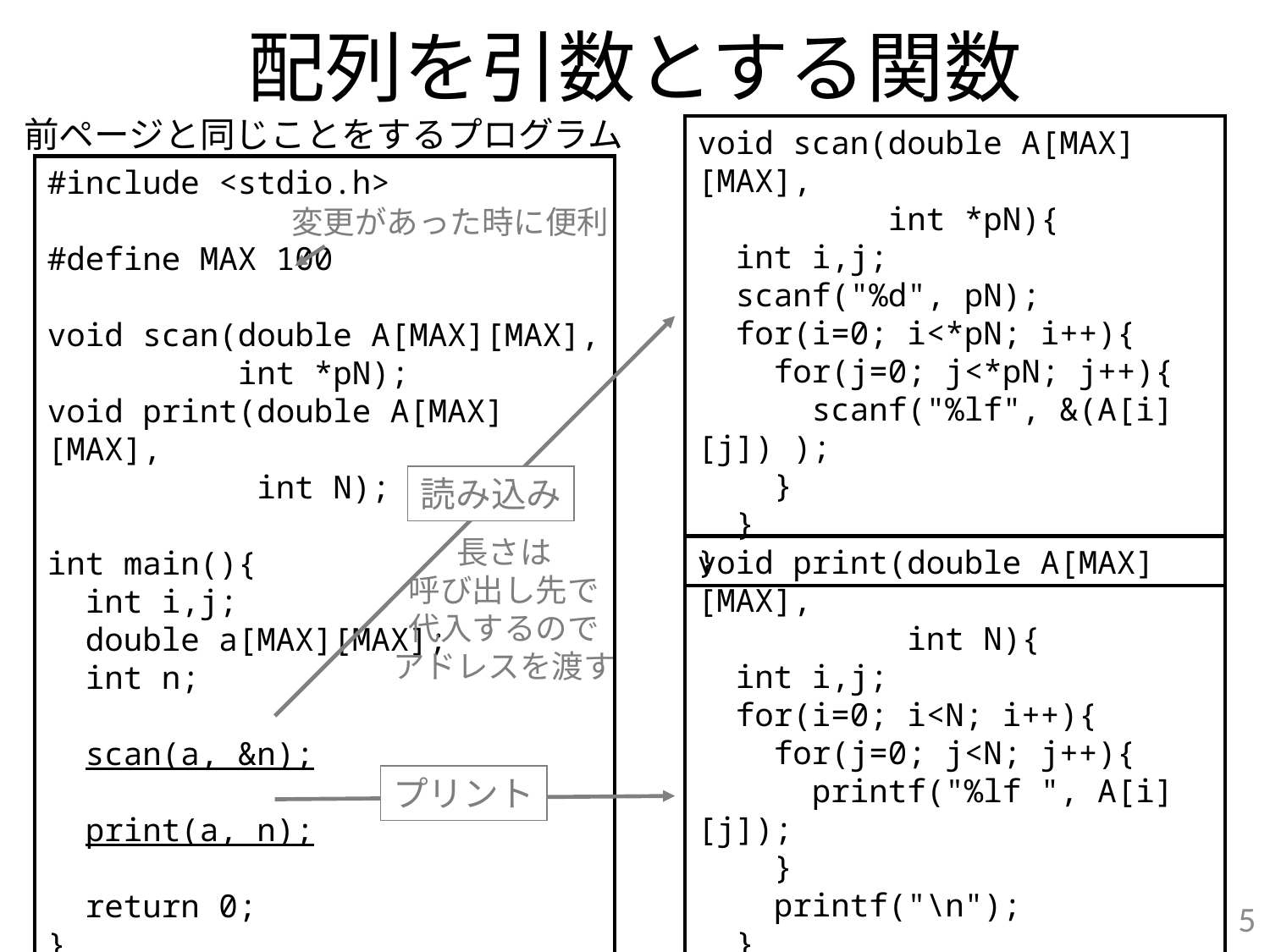

配列を引数とする関数
前ページと同じことをするプログラム
void scan(double A[MAX][MAX],
          int *pN){
  int i,j;
  scanf("%d", pN);
  for(i=0; i<*pN; i++){
    for(j=0; j<*pN; j++){
      scanf("%lf", &(A[i][j]) );
    }
  }
}
#include <stdio.h>

#define MAX 100

void scan(double A[MAX][MAX],
          int *pN);
void print(double A[MAX][MAX],
           int N);

int main(){
  int i,j;
  double a[MAX][MAX];
  int n;

  scan(a, &n);
  print(a, n);

  return 0;
}
変更があった時に便利

読み込み
長さは
呼び出し先で
代入するので
アドレスを渡す
void print(double A[MAX][MAX],
           int N){
  int i,j;
  for(i=0; i<N; i++){
    for(j=0; j<N; j++){
      printf("%lf ", A[i][j]);
    }
    printf("\n");
  }
}
プリント

5